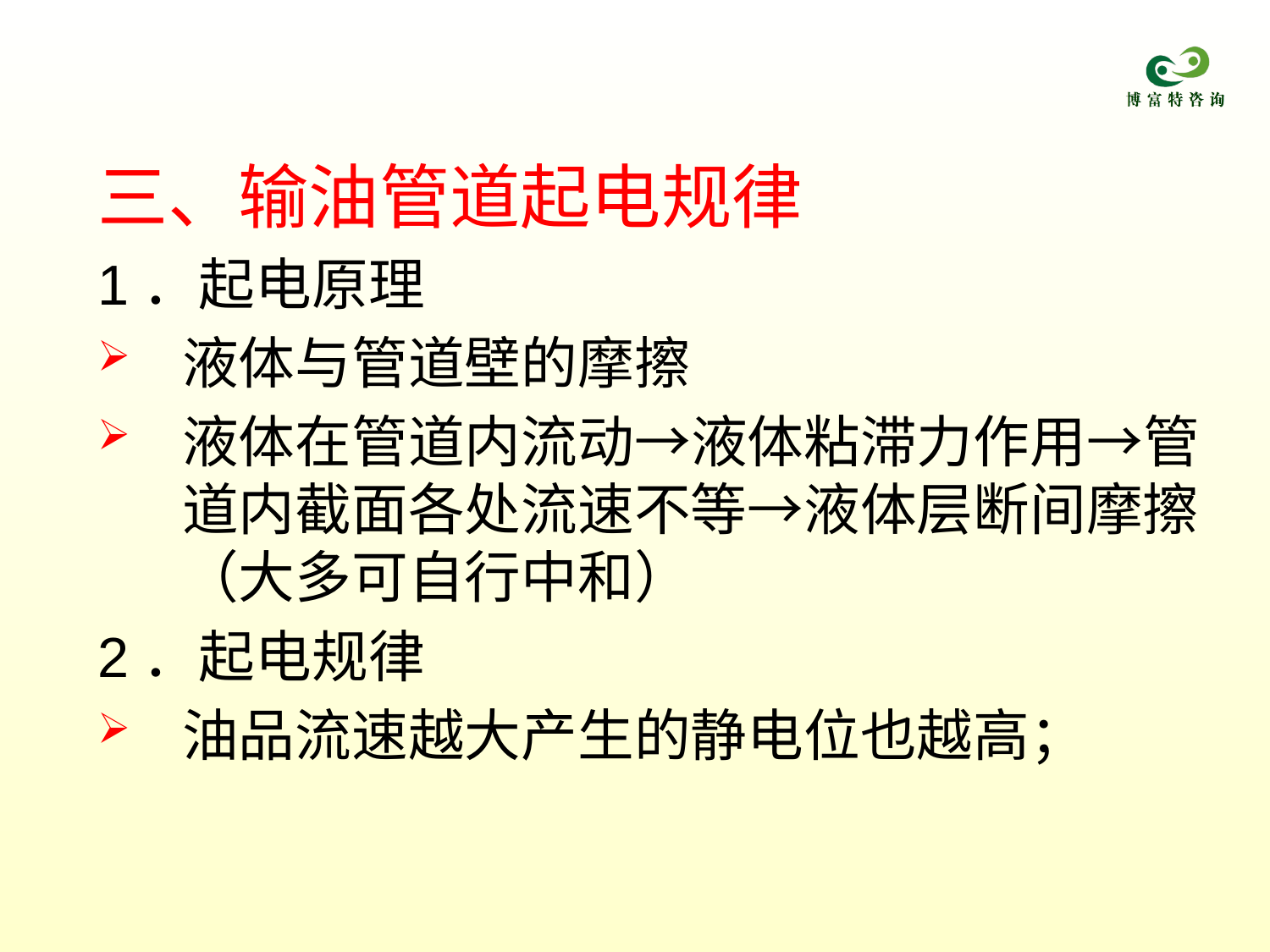

三、输油管道起电规律
1．起电原理
液体与管道壁的摩擦
液体在管道内流动→液体粘滞力作用→管道内截面各处流速不等→液体层断间摩擦（大多可自行中和）
2．起电规律
油品流速越大产生的静电位也越高；
89